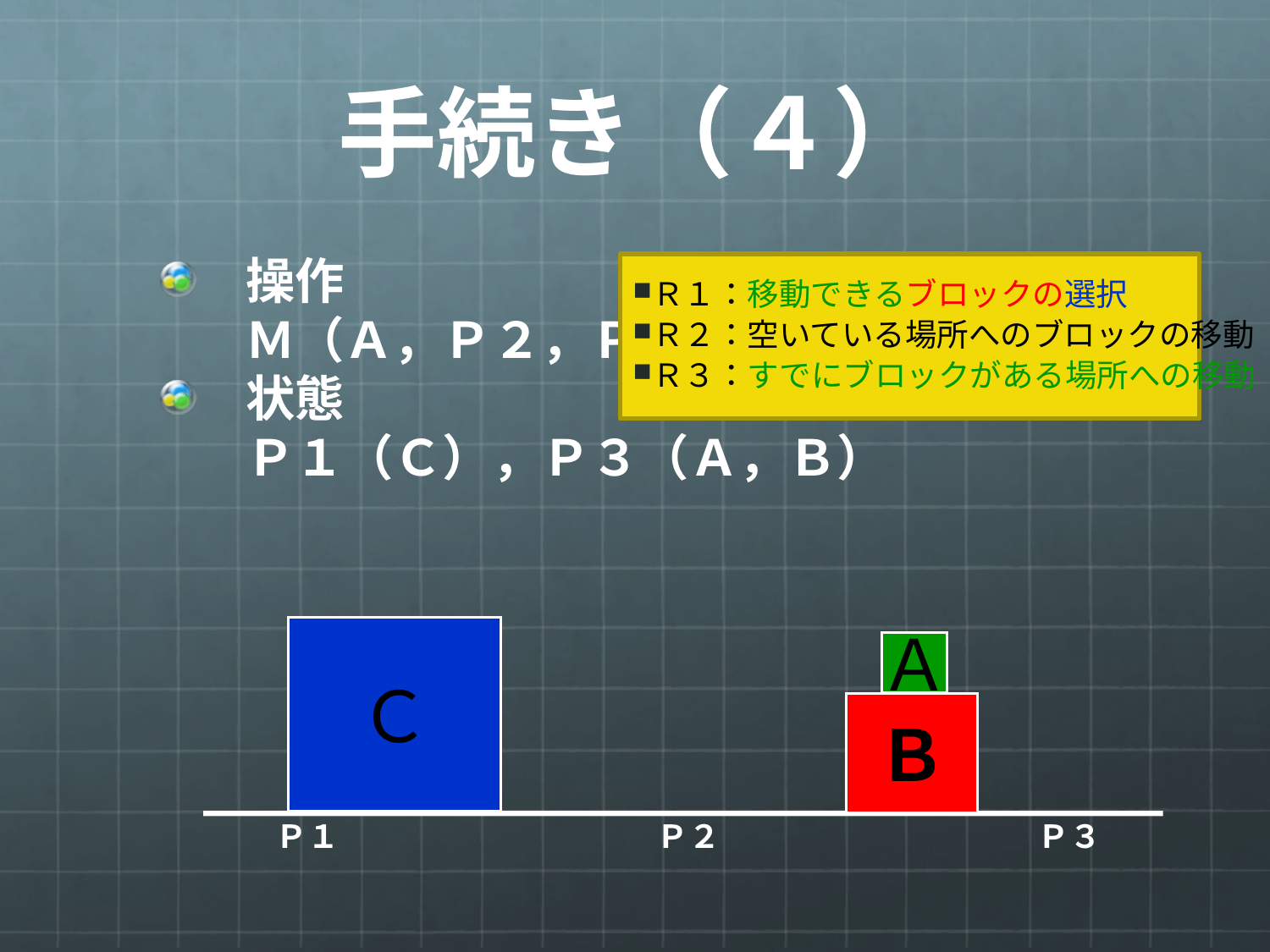

# 手続き（４）
操作
	Ｍ（Ａ，Ｐ２，Ｐ３）
状態
	Ｐ１（Ｃ），Ｐ３（Ａ，Ｂ）
Ｒ１：移動できるブロックの選択
Ｒ２：空いている場所へのブロックの移動
Ｒ３：すでにブロックがある場所への移動
Ｃ
Ａ
Ｂ
Ｐ１　　　　　　　　　　Ｐ２　　　　　　　　　　Ｐ３